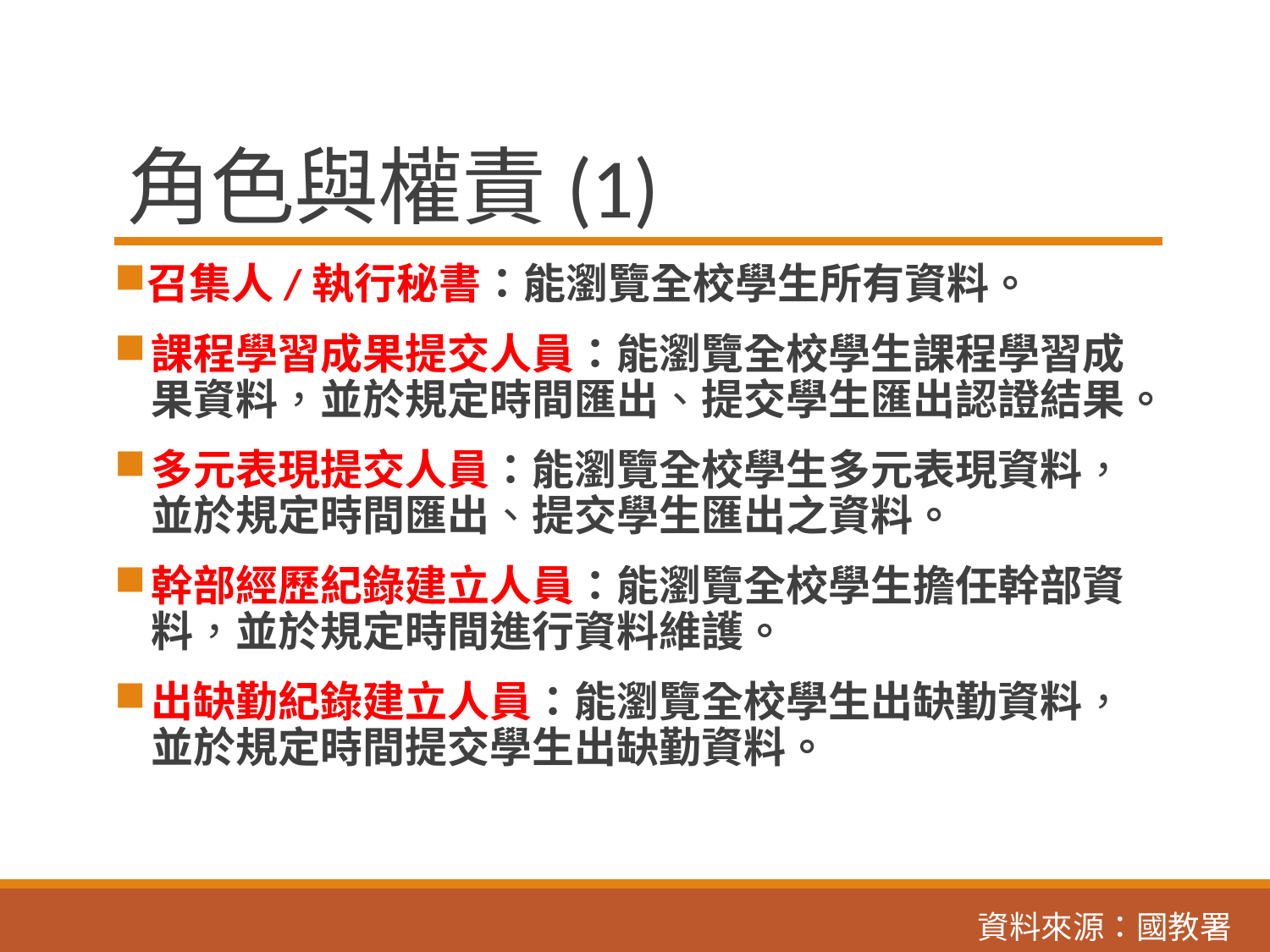

# 角色與權責(1)
召集人/執行秘書：能瀏覽全校學生所有資料。
課程學習成果提交人員：能瀏覽全校學生課程學習成果資料，並於規定時間匯出、提交學生匯出認證結果。
多元表現提交人員：能瀏覽全校學生多元表現資料，並於規定時間匯出、提交學生匯出之資料。
幹部經歷紀錄建立人員：能瀏覽全校學生擔任幹部資料，並於規定時間進行資料維護。
出缺勤紀錄建立人員：能瀏覽全校學生出缺勤資料，並於規定時間提交學生出缺勤資料。
資料來源：國教署